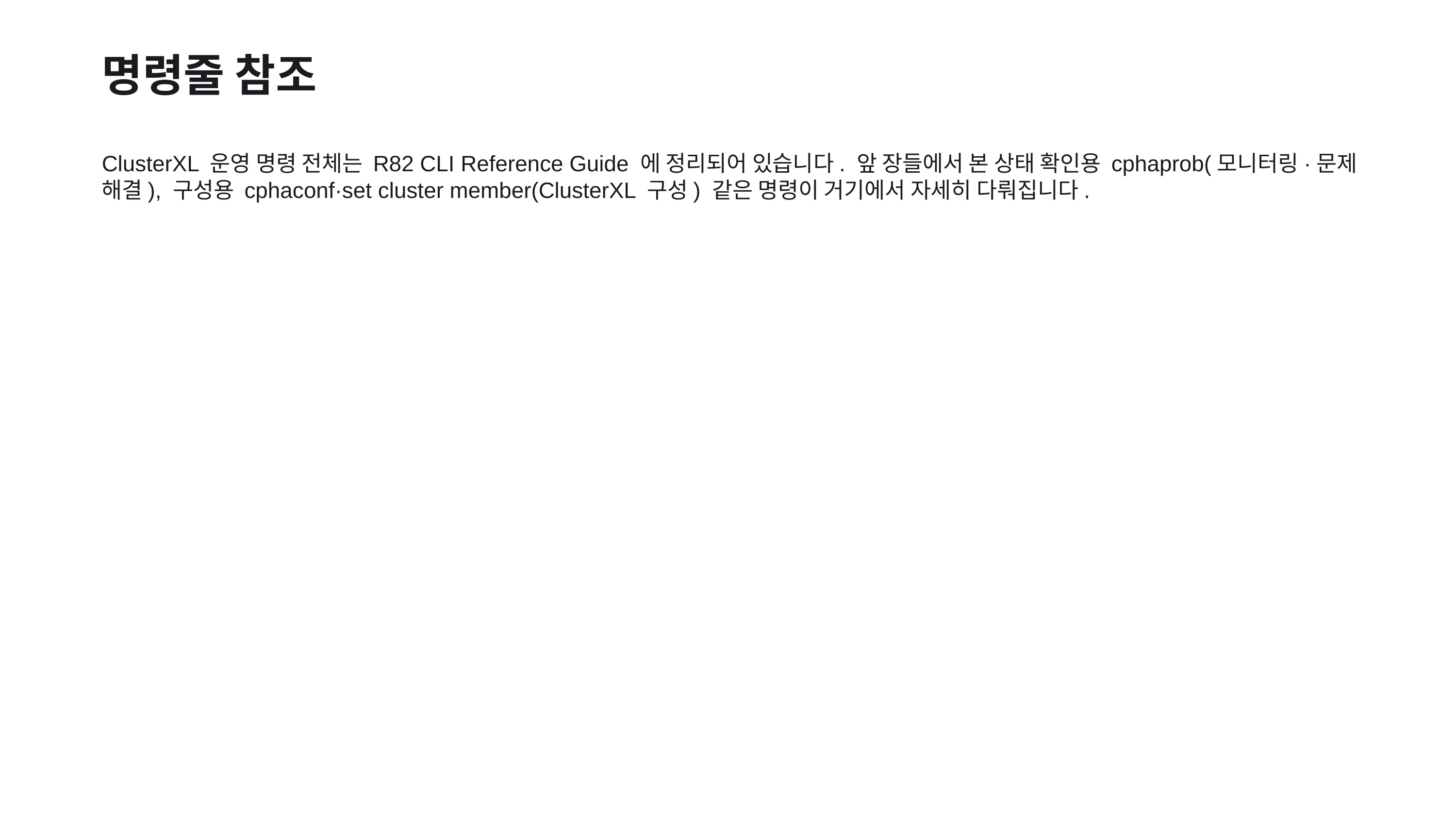

명령줄 참조
ClusterXL 운영 명령 전체는 R82 CLI Reference Guide 에 정리되어 있습니다. 앞 장들에서 본 상태 확인용 cphaprob(모니터링·문제 해결), 구성용 cphaconf·set cluster member(ClusterXL 구성) 같은 명령이 거기에서 자세히 다뤄집니다.